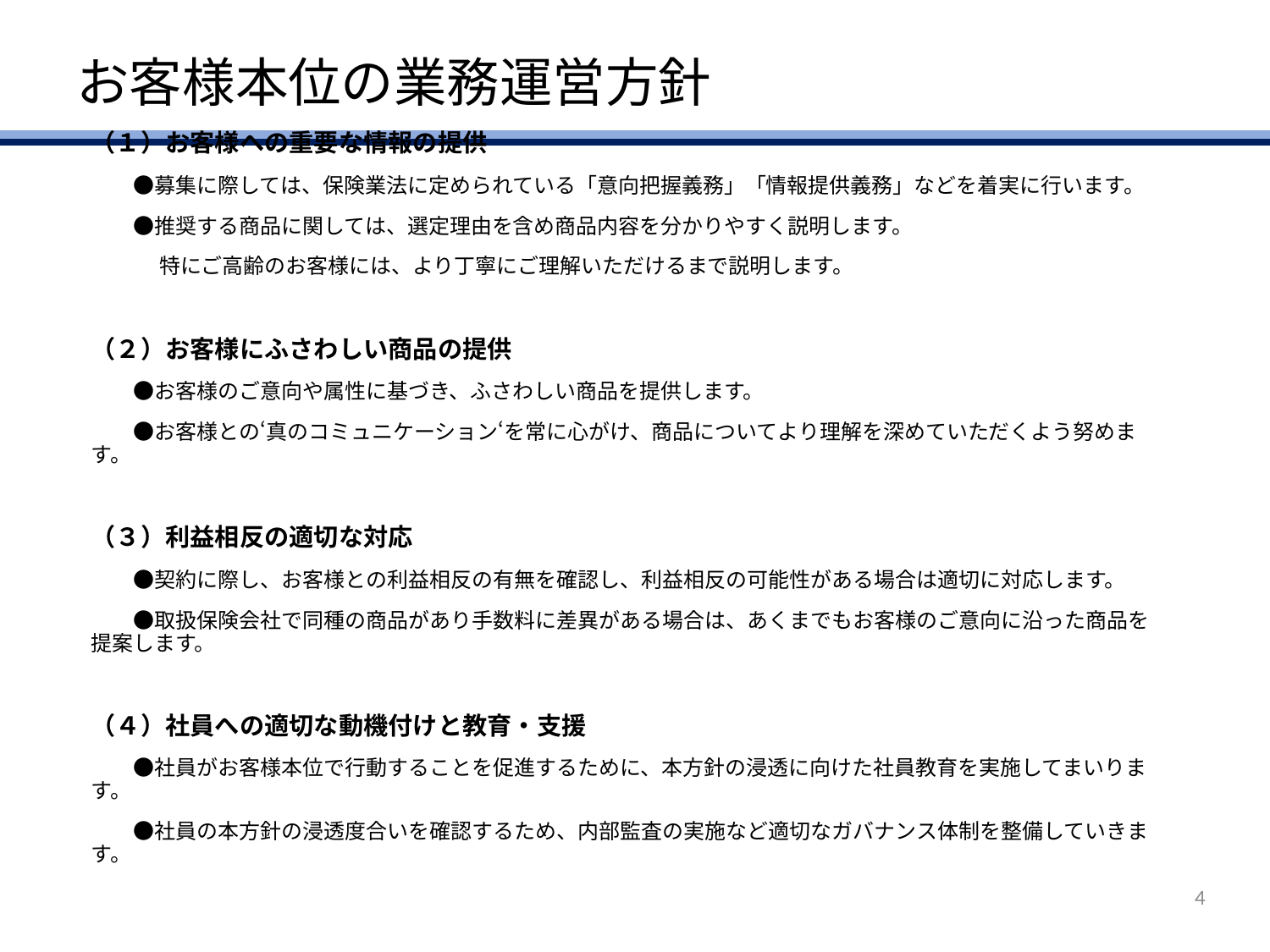

お客様本位の業務運営方針
（１）お客様への重要な情報の提供
　　●募集に際しては、保険業法に定められている「意向把握義務」「情報提供義務」などを着実に行います。
　　●推奨する商品に関しては、選定理由を含め商品内容を分かりやすく説明します。
　　　 特にご高齢のお客様には、より丁寧にご理解いただけるまで説明します。

（２）お客様にふさわしい商品の提供
　　●お客様のご意向や属性に基づき、ふさわしい商品を提供します。
　　●お客様との‘真のコミュニケーション‘を常に心がけ、商品についてより理解を深めていただくよう努めます。

（３）利益相反の適切な対応
　　●契約に際し、お客様との利益相反の有無を確認し、利益相反の可能性がある場合は適切に対応します。
　　●取扱保険会社で同種の商品があり手数料に差異がある場合は、あくまでもお客様のご意向に沿った商品を提案します。

（４）社員への適切な動機付けと教育・支援
　　●社員がお客様本位で行動することを促進するために、本方針の浸透に向けた社員教育を実施してまいります。
　　●社員の本方針の浸透度合いを確認するため、内部監査の実施など適切なガバナンス体制を整備していきます。

4